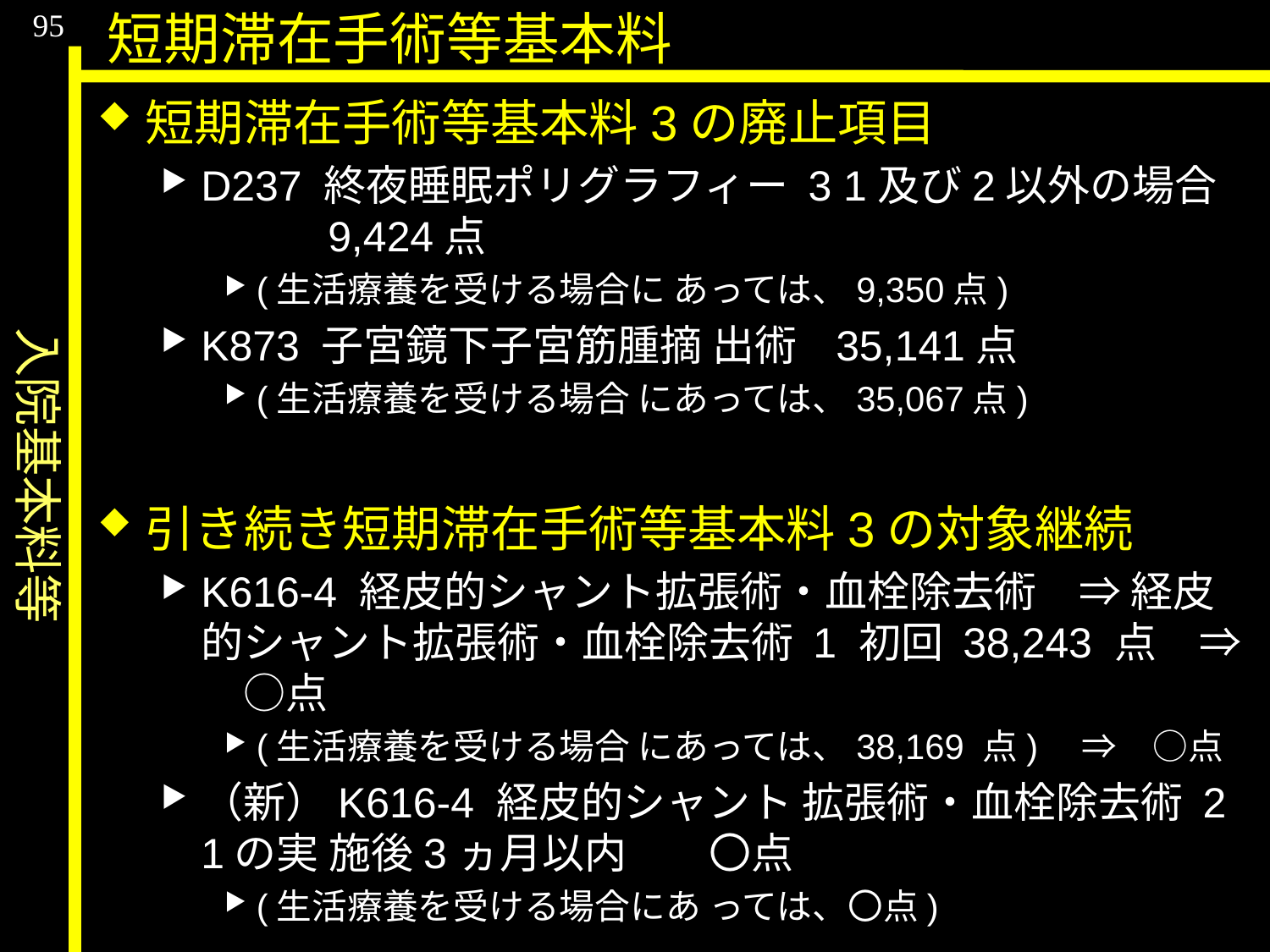

入院基本料等
95
短期滞在手術等基本料

短期滞在手術等基本料3の廃止項目
D237 終夜睡眠ポリグラフィー 3 1及び2以外の場合	9,424点
(生活療養を受ける場合に あっては、9,350点)
K873 子宮鏡下子宮筋腫摘 出術	35,141点
(生活療養を受ける場合 にあっては、35,067点)

引き続き短期滞在手術等基本料3の対象継続
K616-4 経皮的シャント拡張術・血栓除去術　⇒ 経皮的シャント拡張術・血栓除去術 1 初回	38,243 点　⇒　○点
(生活療養を受ける場合 にあっては、38,169 点)　⇒　○点
（新）K616-4 経皮的シャント 拡張術・血栓除去術 2 1の実 施後3ヵ月以内	〇点
(生活療養を受ける場合にあ っては、〇点)